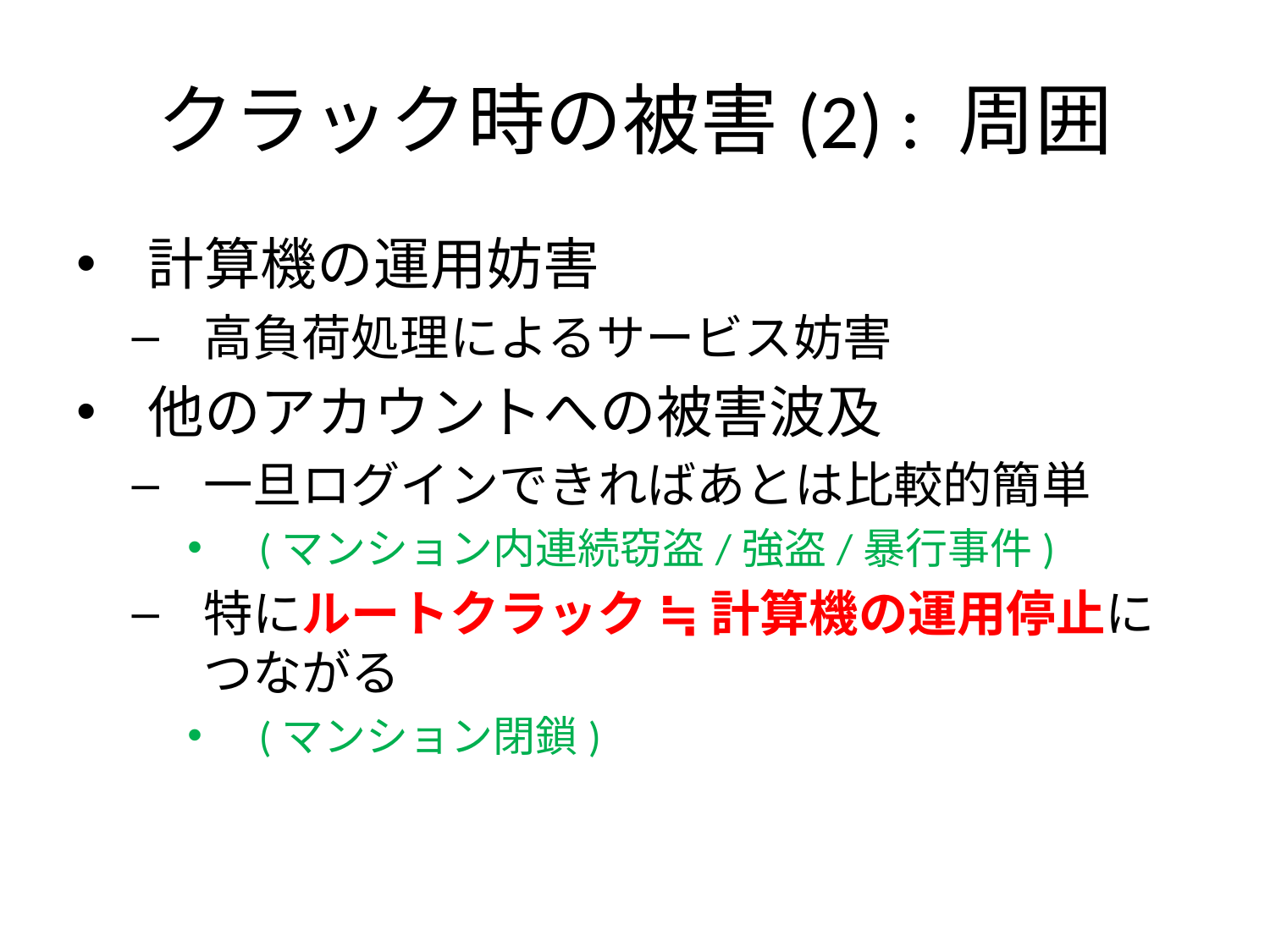

# クラック時の被害(2) : 周囲
計算機の運用妨害
高負荷処理によるサービス妨害
他のアカウントへの被害波及
一旦ログインできればあとは比較的簡単
(マンション内連続窃盗/強盗/暴行事件)
特にルートクラック ≒ 計算機の運用停止につながる
(マンション閉鎖)